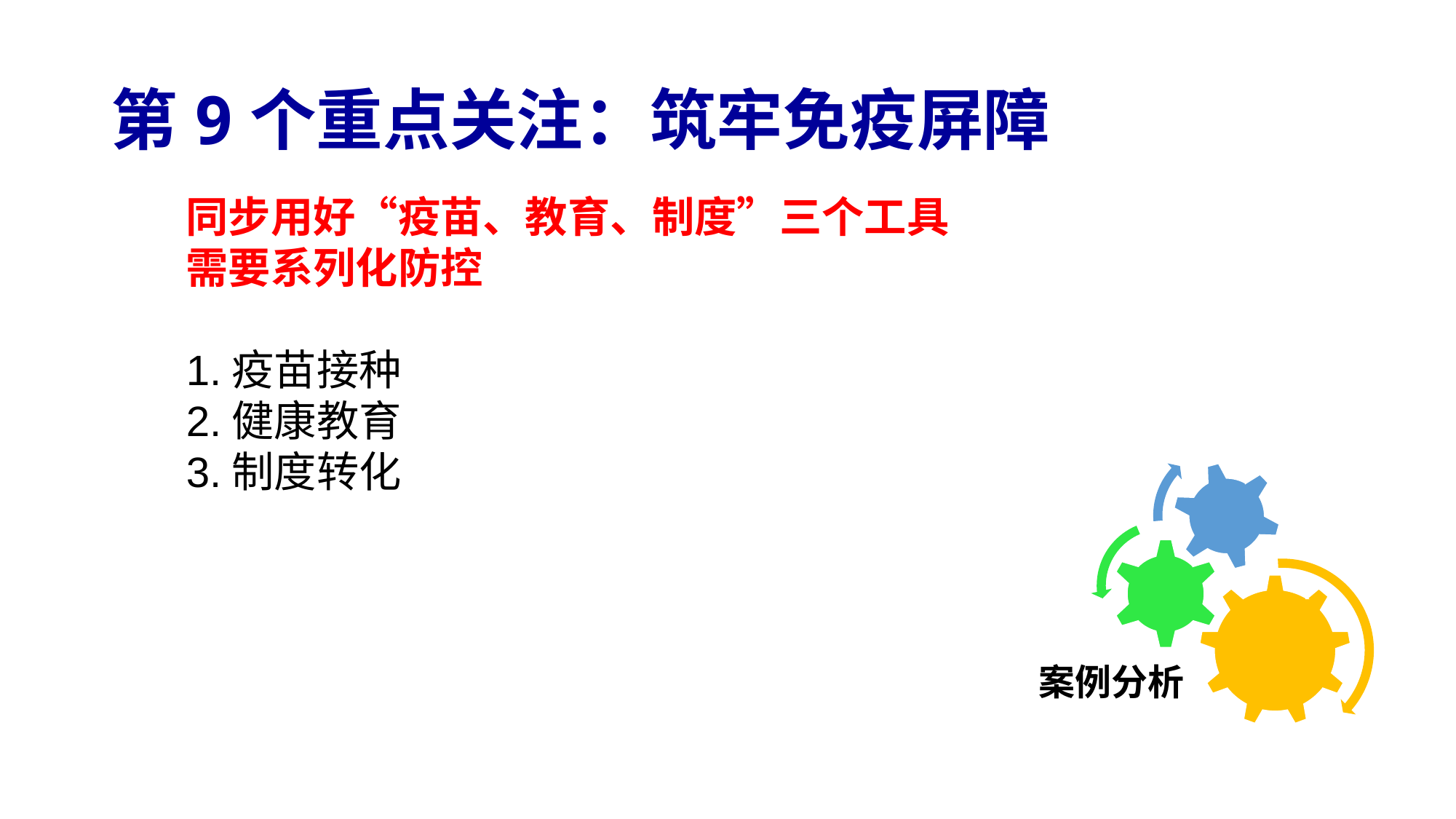

# 第9个重点关注：筑牢免疫屏障
同步用好“疫苗、教育、制度”三个工具
需要系列化防控

1.疫苗接种
2.健康教育
3.制度转化

案例分析